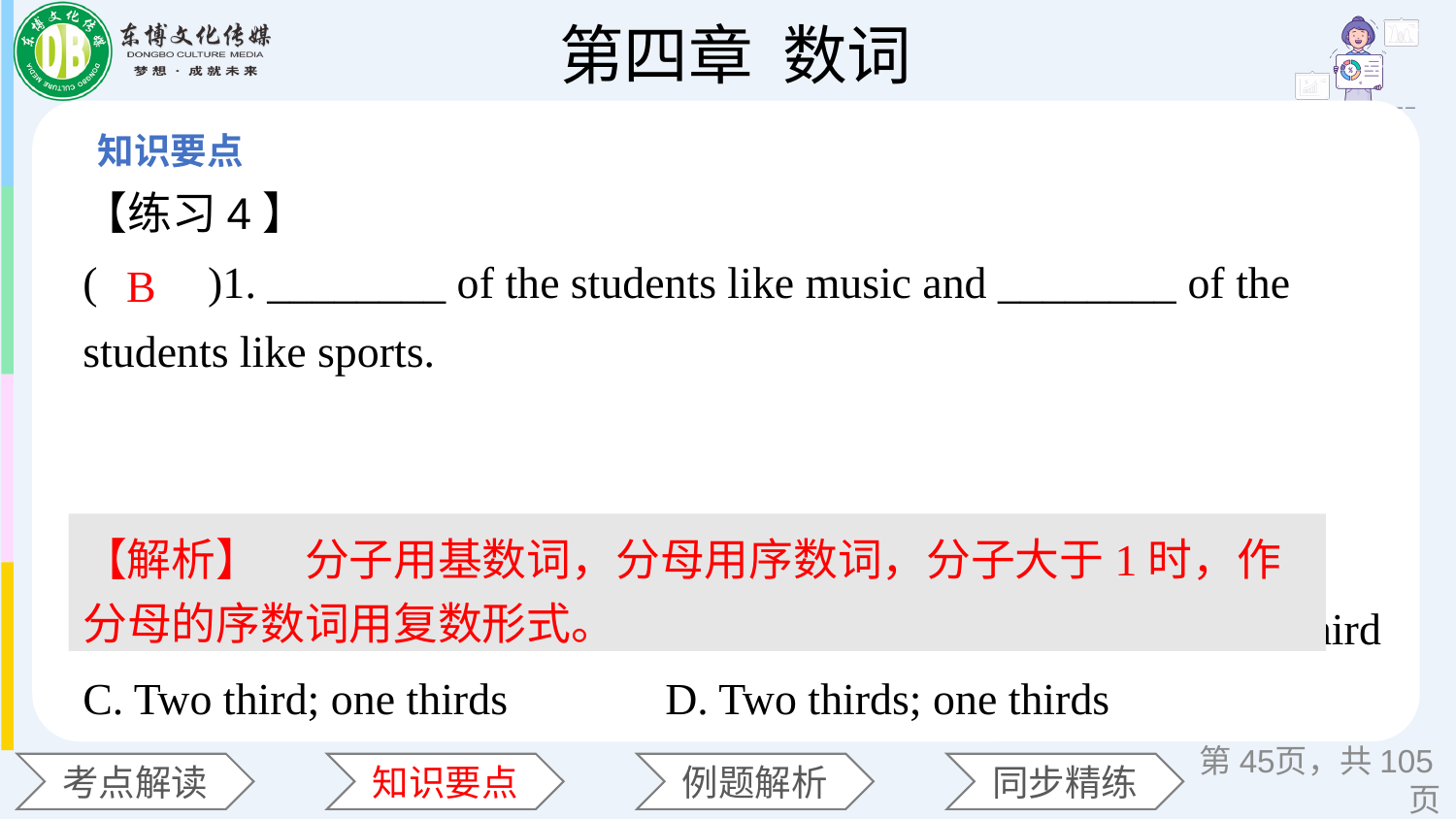

【练习4】
(　　)1. ________ of the students like music and ________ of the students like sports.　　　　　　　　　　　　　　　　　　　　　　　　　　　　　　　　　　　　　　　　　　　　　　　　　　　　　　　　　　　　　　　　　　　　　　　　　　　　　　　　　　　　　　　　　　　　　　　　　　　　　　　　　　　　　　　　　　A. Two third; one third    	B. Two thirds; one third
C. Two third; one thirds   	D. Two thirds; one thirds
B
【解析】　分子用基数词，分母用序数词，分子大于1时，作分母的序数词用复数形式。
第45页，共105页